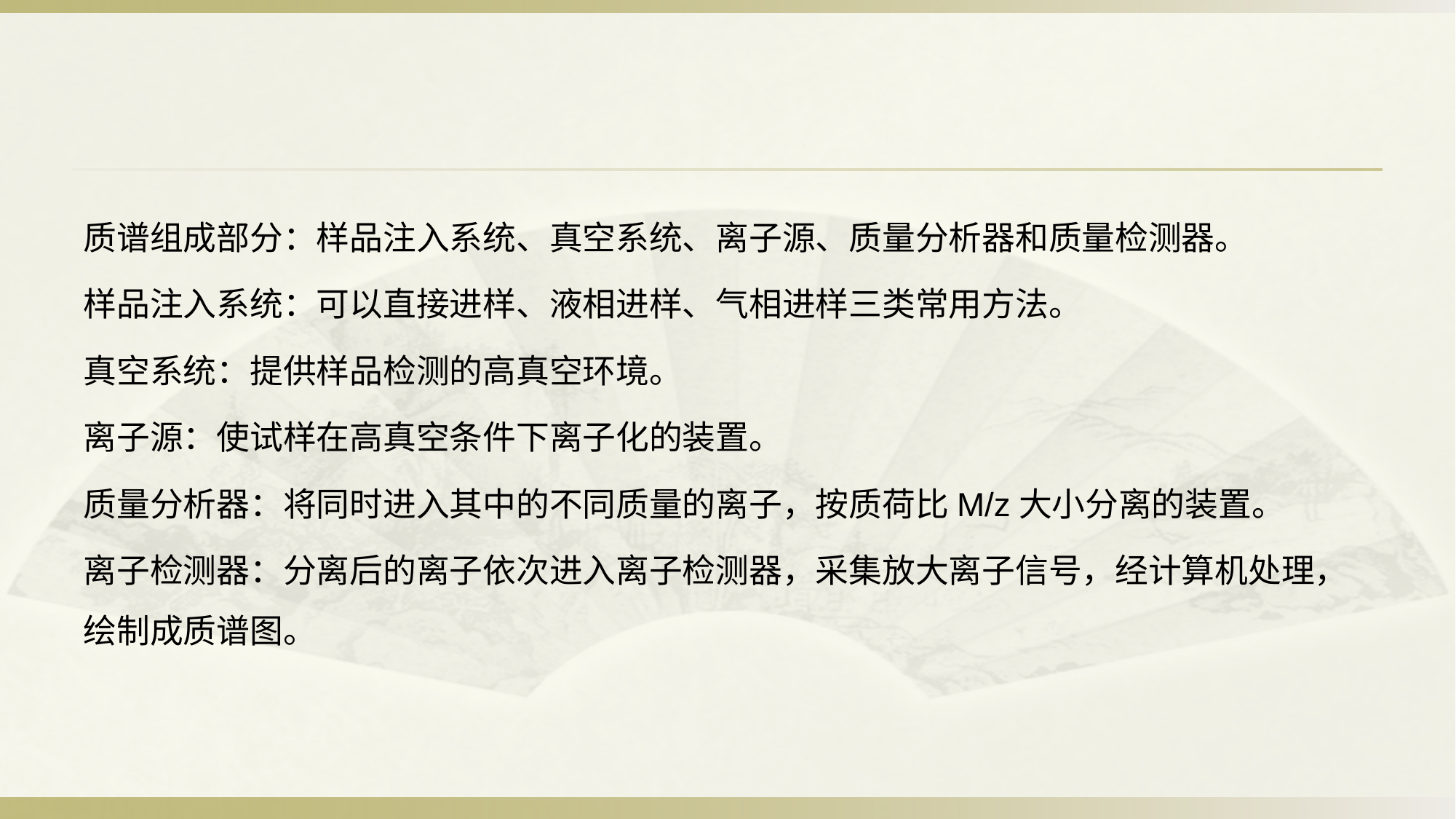

#
质谱组成部分：样品注入系统、真空系统、离子源、质量分析器和质量检测器。
样品注入系统：可以直接进样、液相进样、气相进样三类常用方法。
真空系统：提供样品检测的高真空环境。
离子源：使试样在高真空条件下离子化的装置。
质量分析器：将同时进入其中的不同质量的离子，按质荷比M/z大小分离的装置。
离子检测器：分离后的离子依次进入离子检测器，采集放大离子信号，经计算机处理，绘制成质谱图。